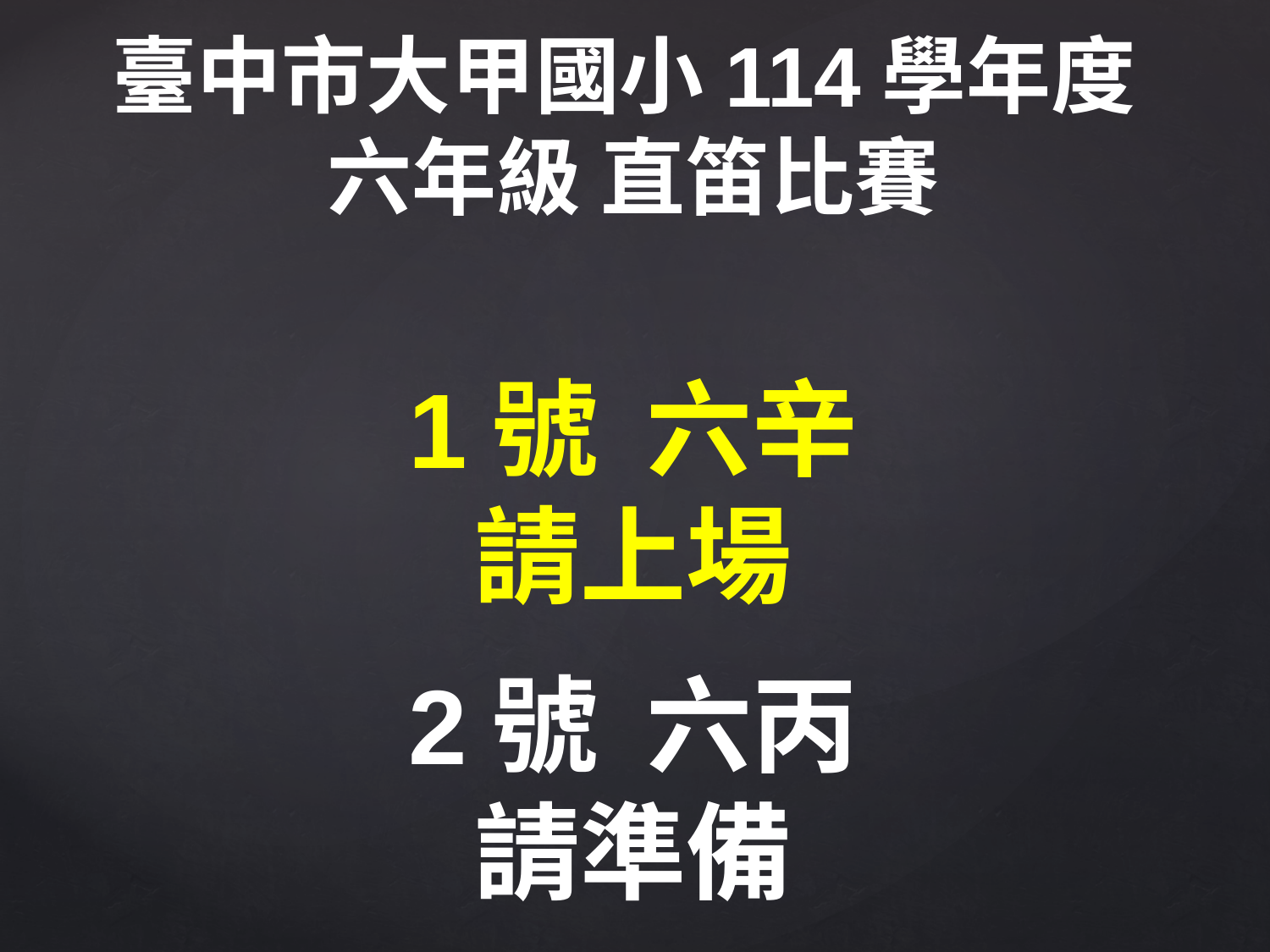

臺中市大甲國小114學年度
六年級 直笛比賽
1號  六辛
請上場

2號  六丙
請準備